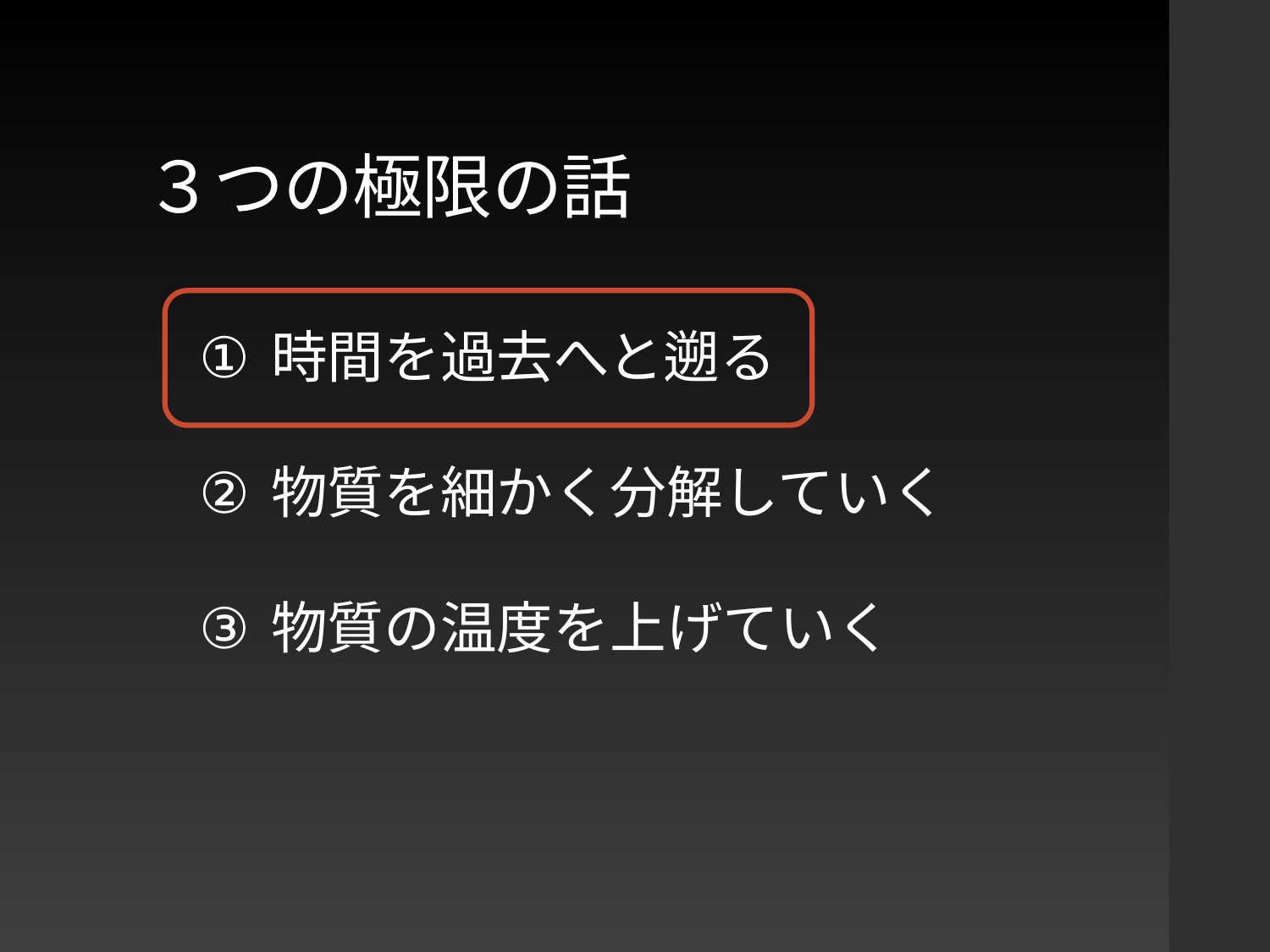

# ３つの極限の話

時間を過去へと遡る

物質を細かく分解していく

物質の温度を上げていく